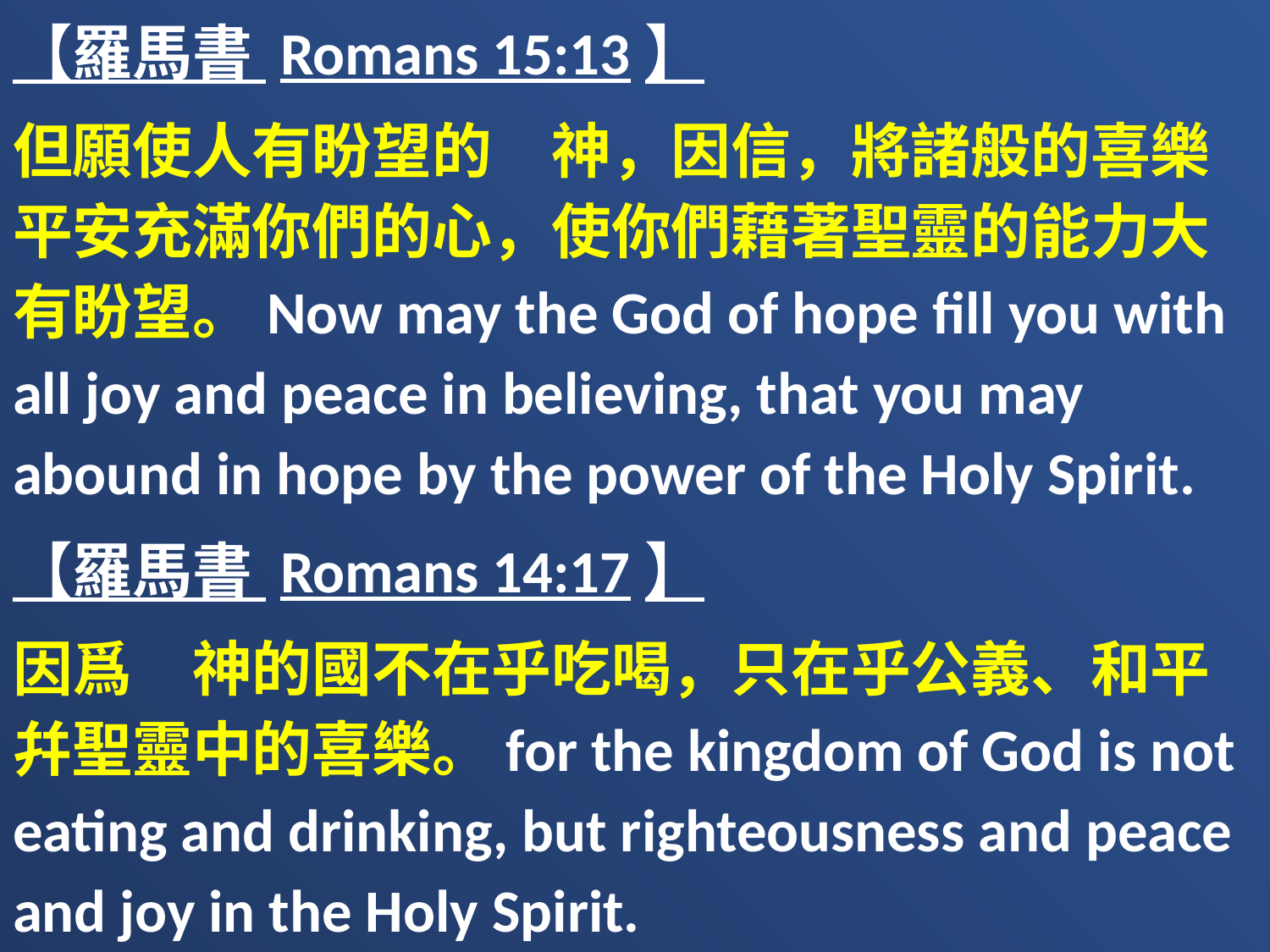

【羅馬書 Romans 15:13】
但願使人有盼望的　神，因信，將諸般的喜樂平安充滿你們的心，使你們藉著聖靈的能力大有盼望。Now may the God of hope fill you with all joy and peace in believing, that you may abound in hope by the power of the Holy Spirit.
【羅馬書 Romans 14:17】
因爲　神的國不在乎吃喝，只在乎公義、和平幷聖靈中的喜樂。for the kingdom of God is not eating and drinking, but righteousness and peace and joy in the Holy Spirit.